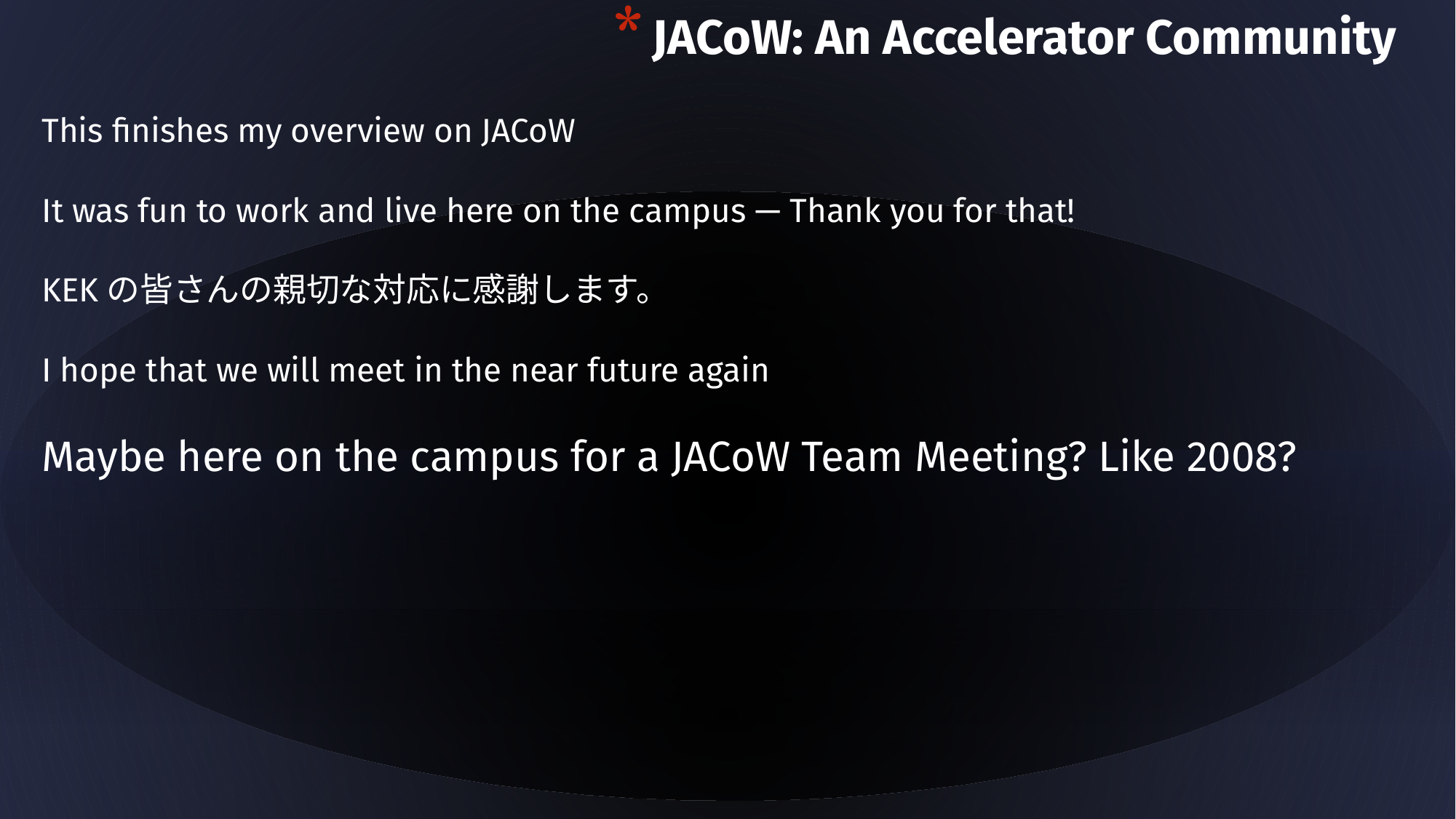

JACoW: An Accelerator Community
This finishes my overview on JACoW

It was fun to work and live here on the campus — Thank you for that!

KEKの皆さんの親切な対応に感謝します。

I hope that we will meet in the near future again

Maybe here on the campus for a JACoW Team Meeting? Like 2008?